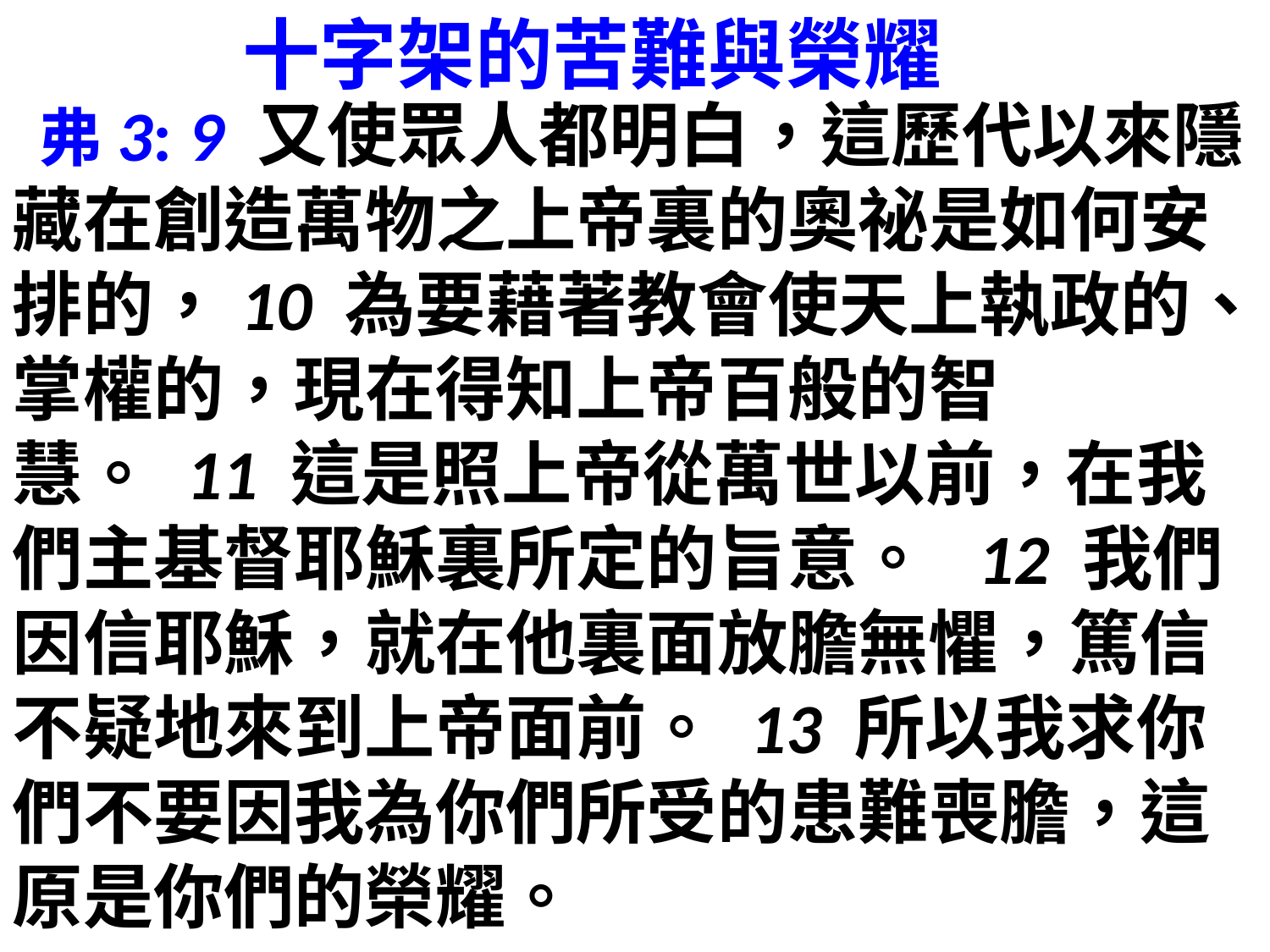

十字架的苦難與榮耀
 弗3: 9 又使眾人都明白，這歷代以來隱藏在創造萬物之上帝裏的奧祕是如何安排的，10 為要藉著教會使天上執政的、掌權的，現在得知上帝百般的智慧。 11 這是照上帝從萬世以前，在我們主基督耶穌裏所定的旨意。  12 我們因信耶穌，就在他裏面放膽無懼，篤信不疑地來到上帝面前。 13 所以我求你們不要因我為你們所受的患難喪膽，這原是你們的榮耀。